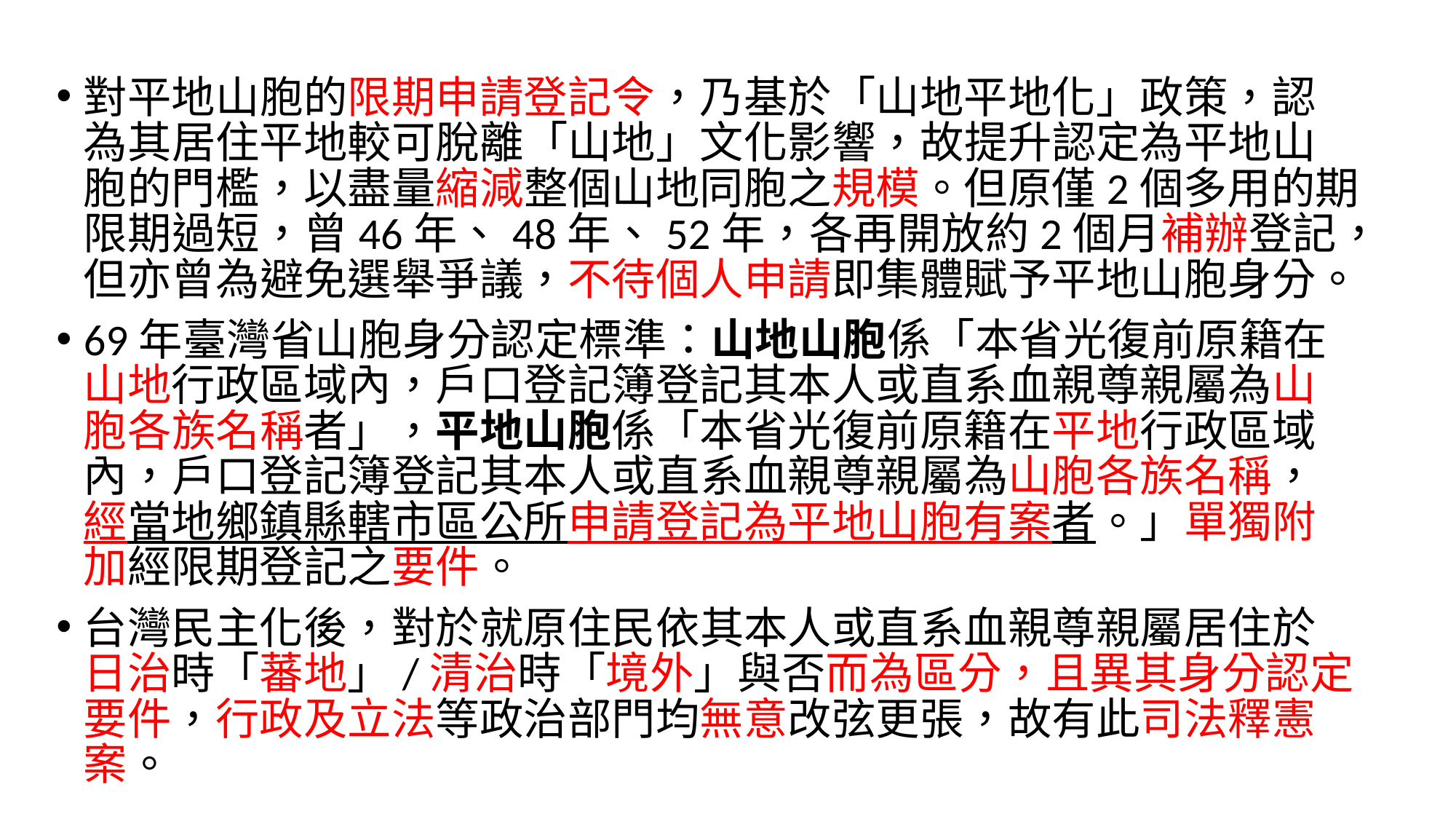

#
對平地山胞的限期申請登記令，乃基於「山地平地化」政策，認為其居住平地較可脫離「山地」文化影響，故提升認定為平地山胞的門檻，以盡量縮減整個山地同胞之規模。但原僅2個多用的期限期過短，曾46年、48年、52年，各再開放約2個月補辦登記，但亦曾為避免選舉爭議，不待個人申請即集體賦予平地山胞身分。
69年臺灣省山胞身分認定標準：山地山胞係「本省光復前原籍在山地行政區域內，戶口登記簿登記其本人或直系血親尊親屬為山胞各族名稱者」，平地山胞係「本省光復前原籍在平地行政區域內，戶口登記簿登記其本人或直系血親尊親屬為山胞各族名稱，經當地鄉鎮縣轄市區公所申請登記為平地山胞有案者。」單獨附加經限期登記之要件。
台灣民主化後，對於就原住民依其本人或直系血親尊親屬居住於日治時「蕃地」/清治時「境外」與否而為區分，且異其身分認定要件，行政及立法等政治部門均無意改弦更張，故有此司法釋憲案。